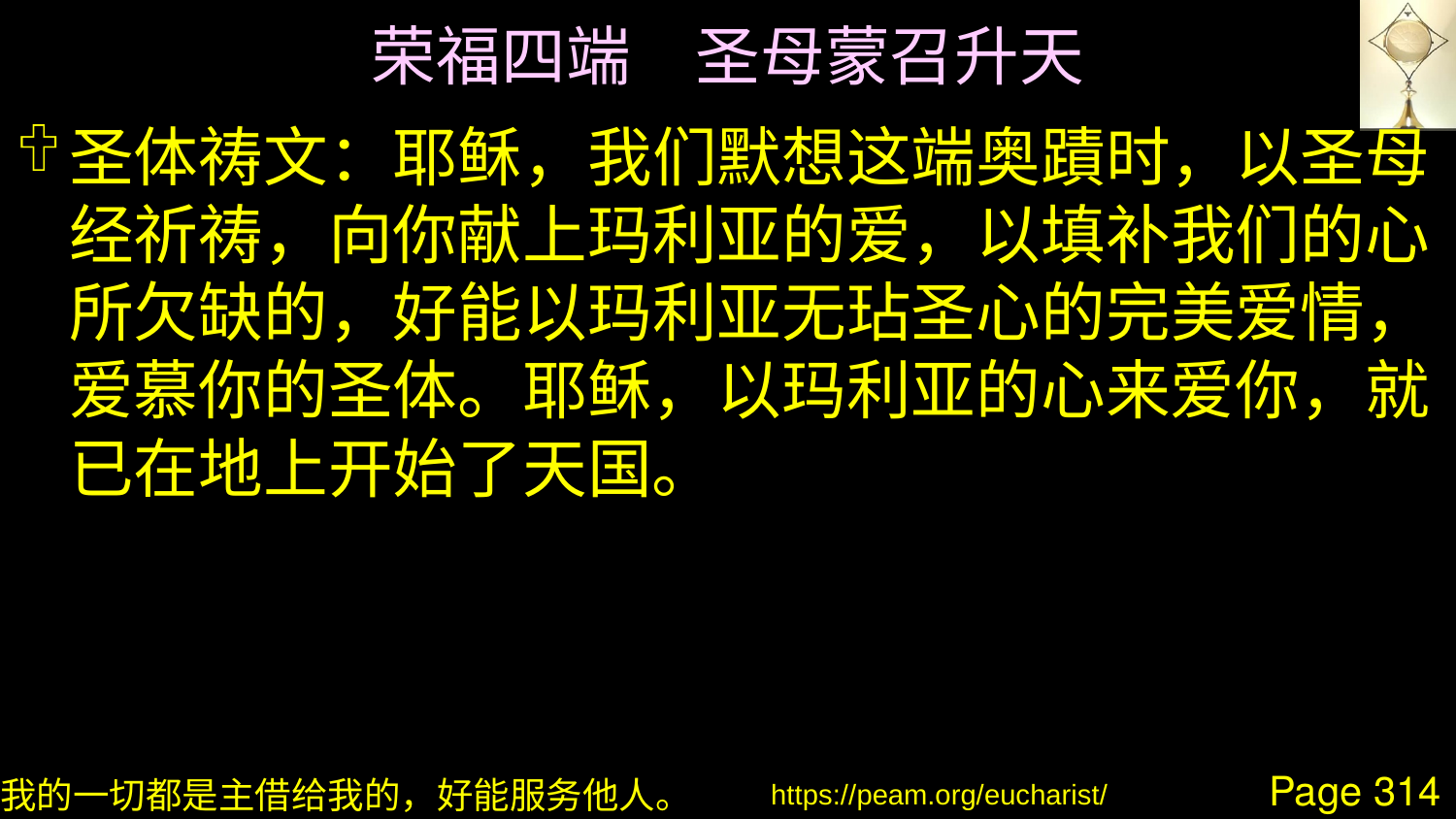

# 荣福四端　圣母蒙召升天
圣体祷文：耶稣，我们默想这端奥蹟时，以圣母经祈祷，向你献上玛利亚的爱，以填补我们的心所欠缺的，好能以玛利亚无玷圣心的完美爱情，爱慕你的圣体。耶稣，以玛利亚的心来爱你，就已在地上开始了天国。